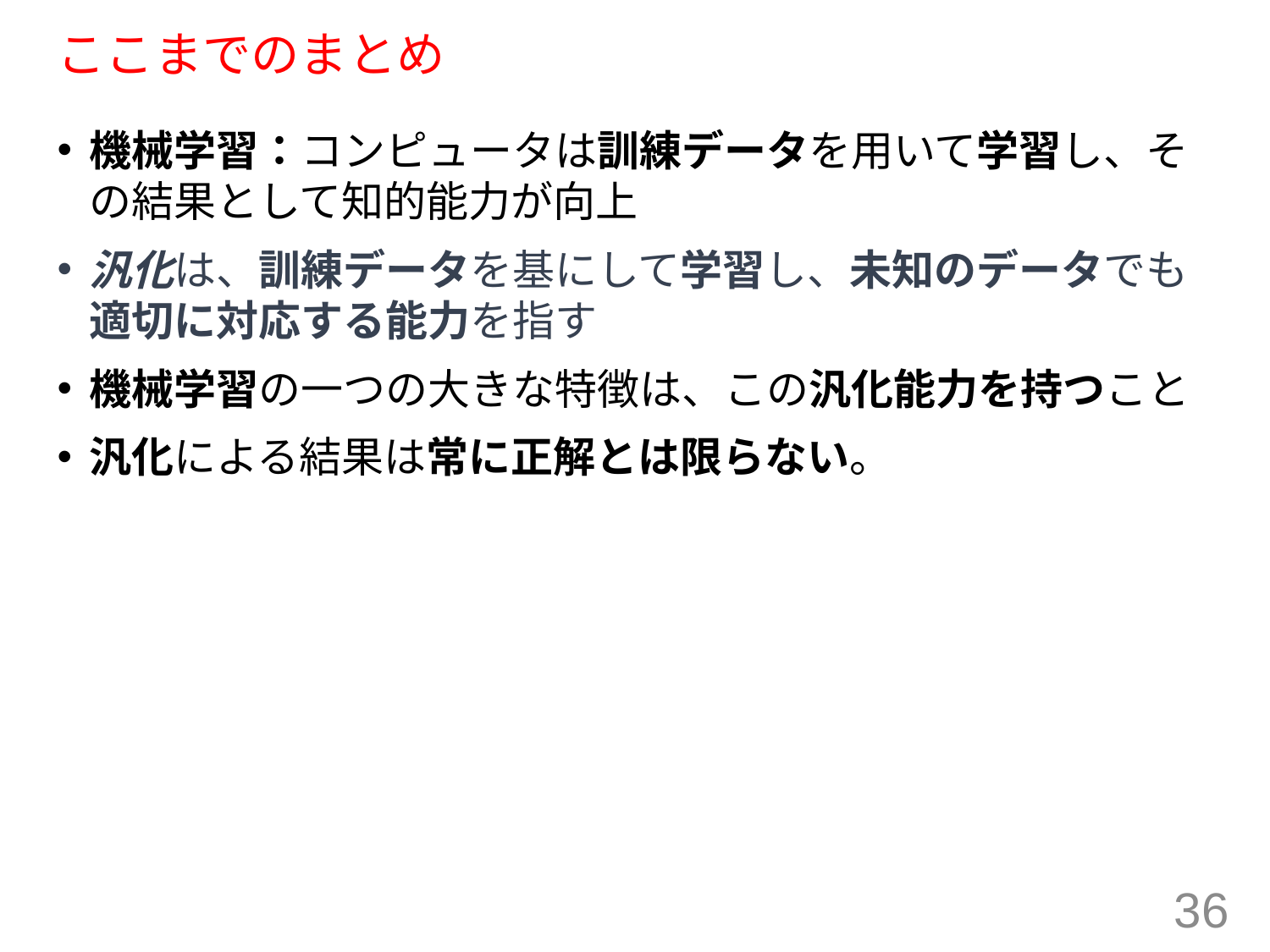

# ここまでのまとめ
機械学習：コンピュータは訓練データを用いて学習し、その結果として知的能力が向上
汎化は、訓練データを基にして学習し、未知のデータでも適切に対応する能力を指す
機械学習の一つの大きな特徴は、この汎化能力を持つこと
汎化による結果は常に正解とは限らない。
36